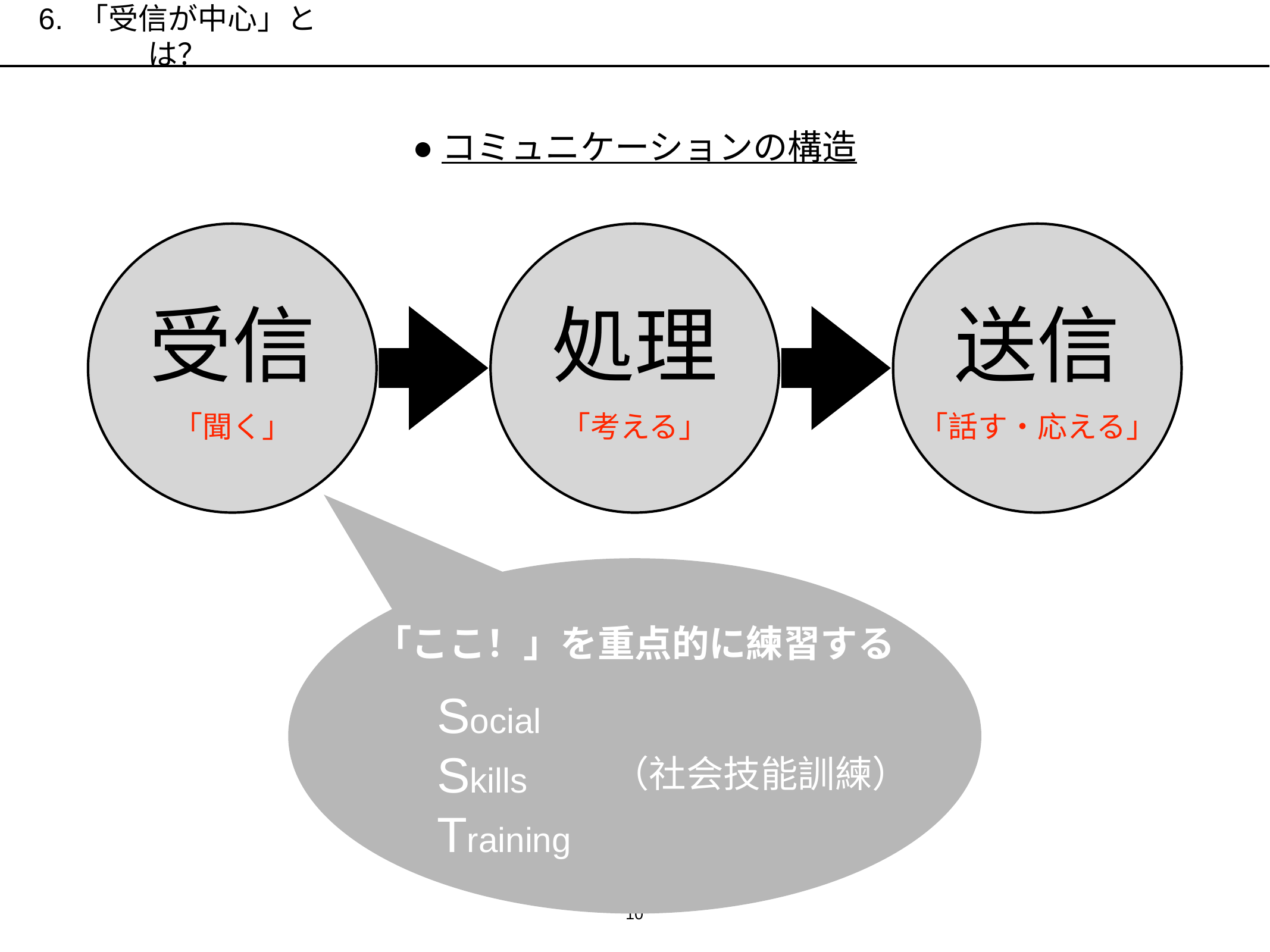

6. 「受信が中心」とは？

●コミュニケーションの構造

受信
処理
送信

「聞く」
「考える」
「話す・応える」

「ここ！」を重点的に練習する
Social
Skills
Training
（社会技能訓練）
10